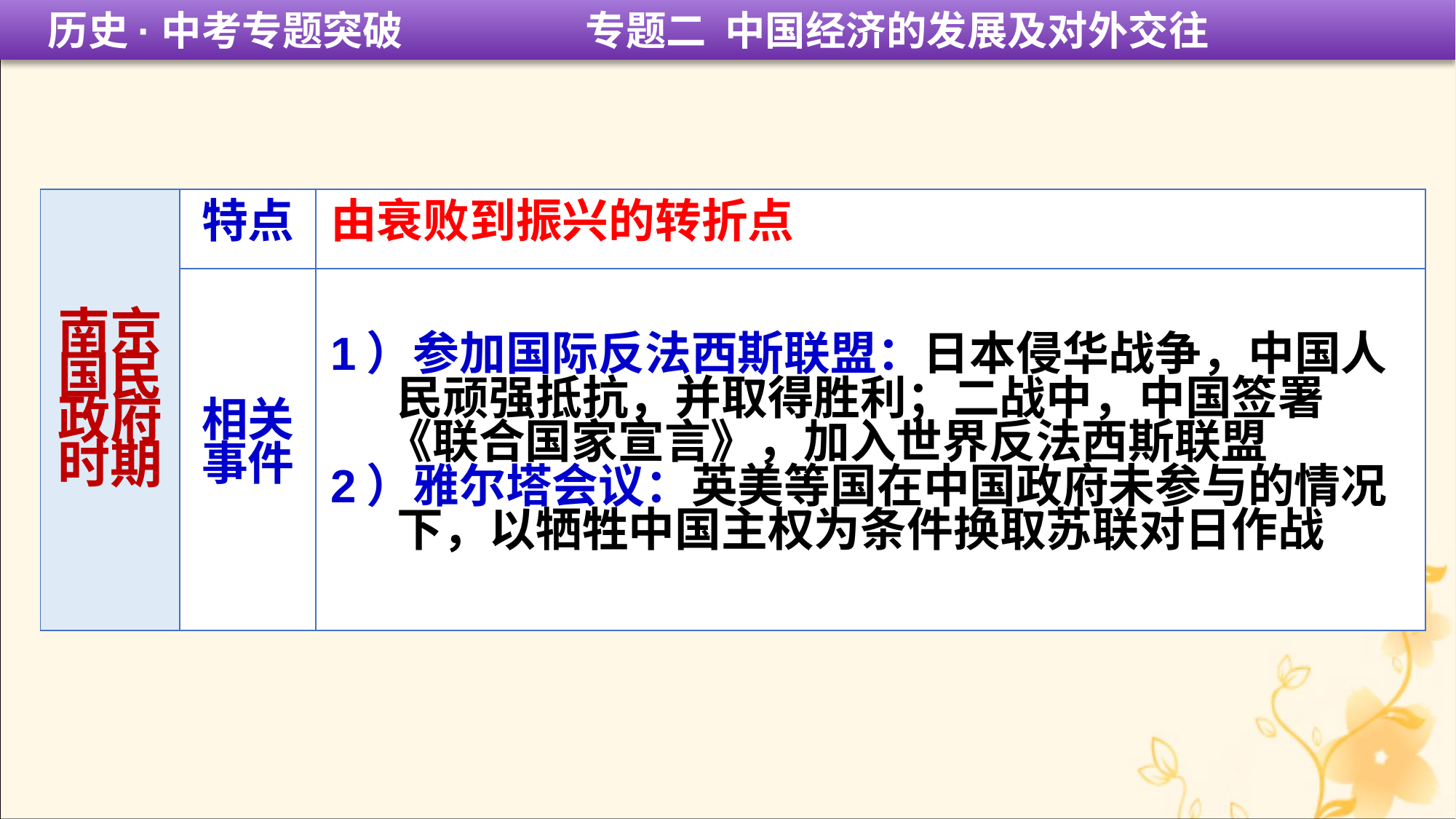

历史·中考专题突破                    专题二  中国经济的发展及对外交往
| 南京国民 政府时期 | 特点 | 由衰败到振兴的转折点 |
| --- | --- | --- |
|  | 相关 事件 | 1）参加国际反法西斯联盟：日本侵华战争，中国人 民顽强抵抗，并取得胜利；二战中，中国签署 《联合国家宣言》，加入世界反法西斯联盟 2）雅尔塔会议：英美等国在中国政府未参与的情况 下，以牺牲中国主权为条件换取苏联对日作战 |